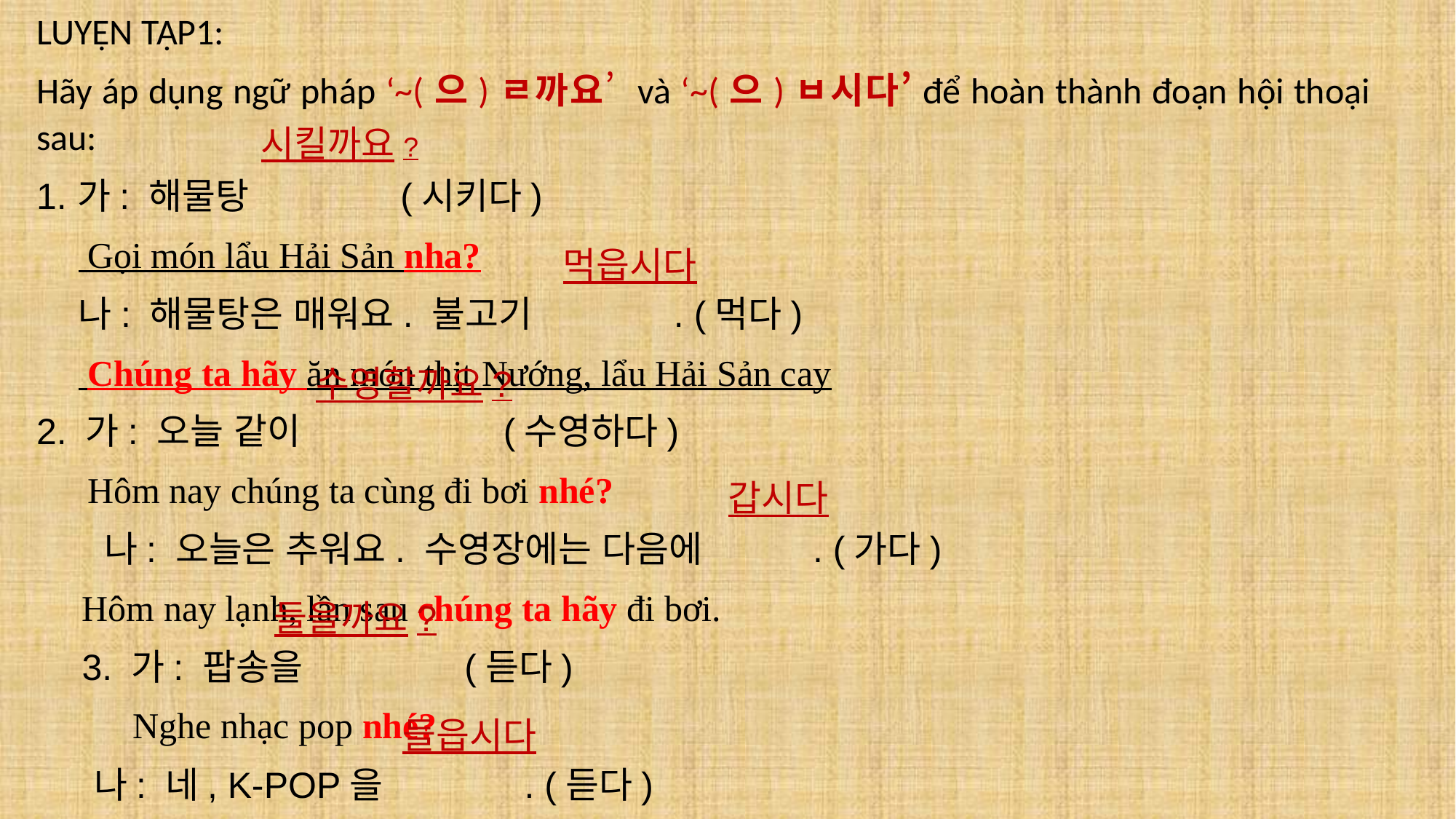

LUYỆN TẬP1:
Hãy áp dụng ngữ pháp ‘~(으)ㄹ까요’ và ‘~(으)ㅂ시다’để hoàn thành đoạn hội thoại sau:
가: 해물탕              (시키다)
 Gọi món lẩu Hải Sản nha?
나: 해물탕은 매워요. 불고기             . (먹다)
 Chúng ta hãy ăn món thịt Nướng, lẩu Hải Sản cay
2. 가: 오늘 같이                   (수영하다)
 Hôm nay chúng ta cùng đi bơi nhé?
    나: 오늘은 추워요. 수영장에는 다음에          . (가다)
Hôm nay lạnh, lần sau chúng ta hãy đi bơi.
3. 가: 팝송을               (듣다)
 Nghe nhạc pop nhé?
   나: 네, K-POP을             . (듣다)
  Vâng, chúng ta hãy nghe nhạc pop
시킬까요?
먹읍시다
수영할까요?
갑시다
들을까요?
들읍시다